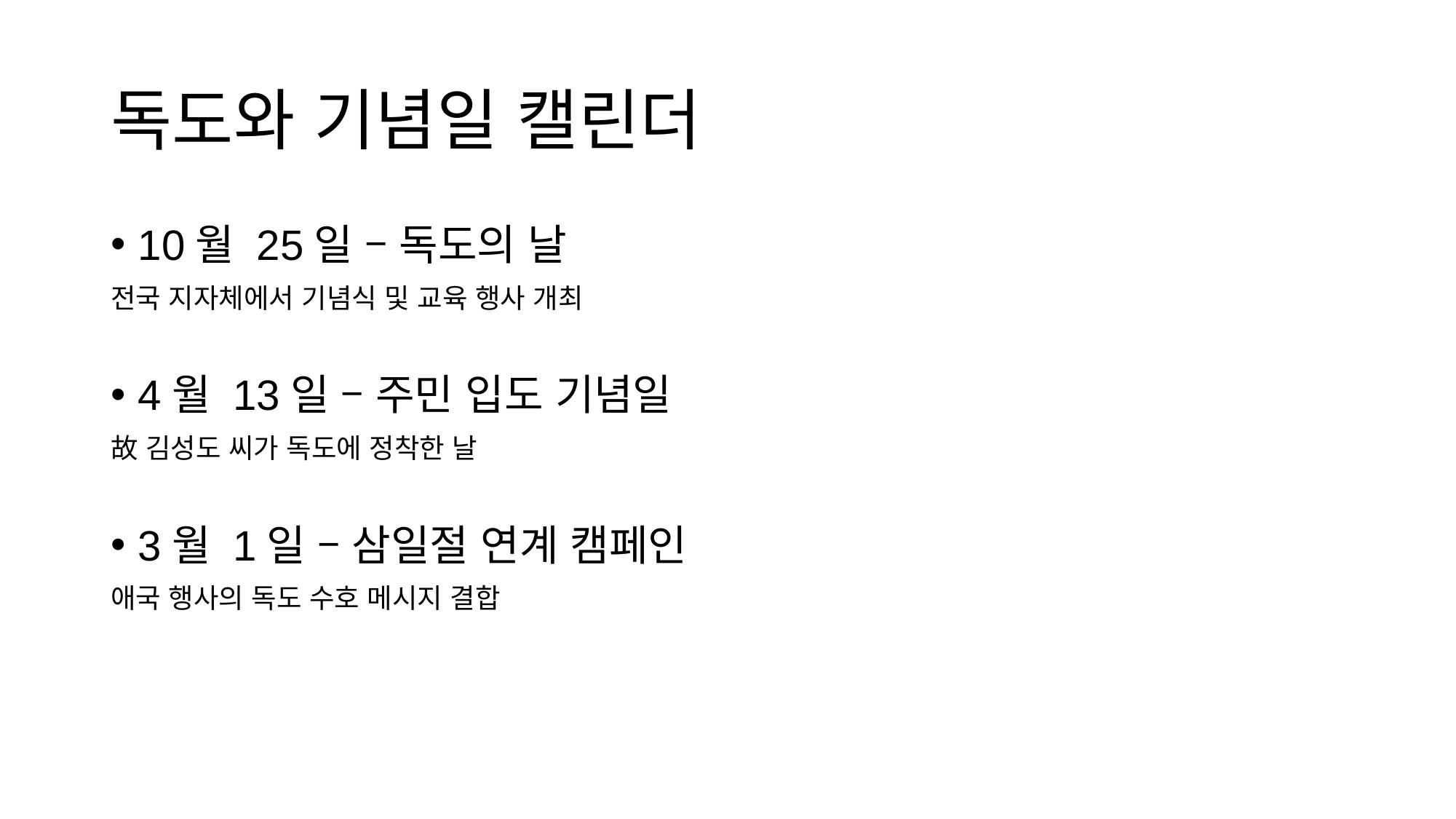

# 독도와 기념일 캘린더
10월 25일 – 독도의 날
전국 지자체에서 기념식 및 교육 행사 개최

4월 13일 – 주민 입도 기념일
故 김성도 씨가 독도에 정착한 날

3월 1일 – 삼일절 연계 캠페인
애국 행사의 독도 수호 메시지 결합